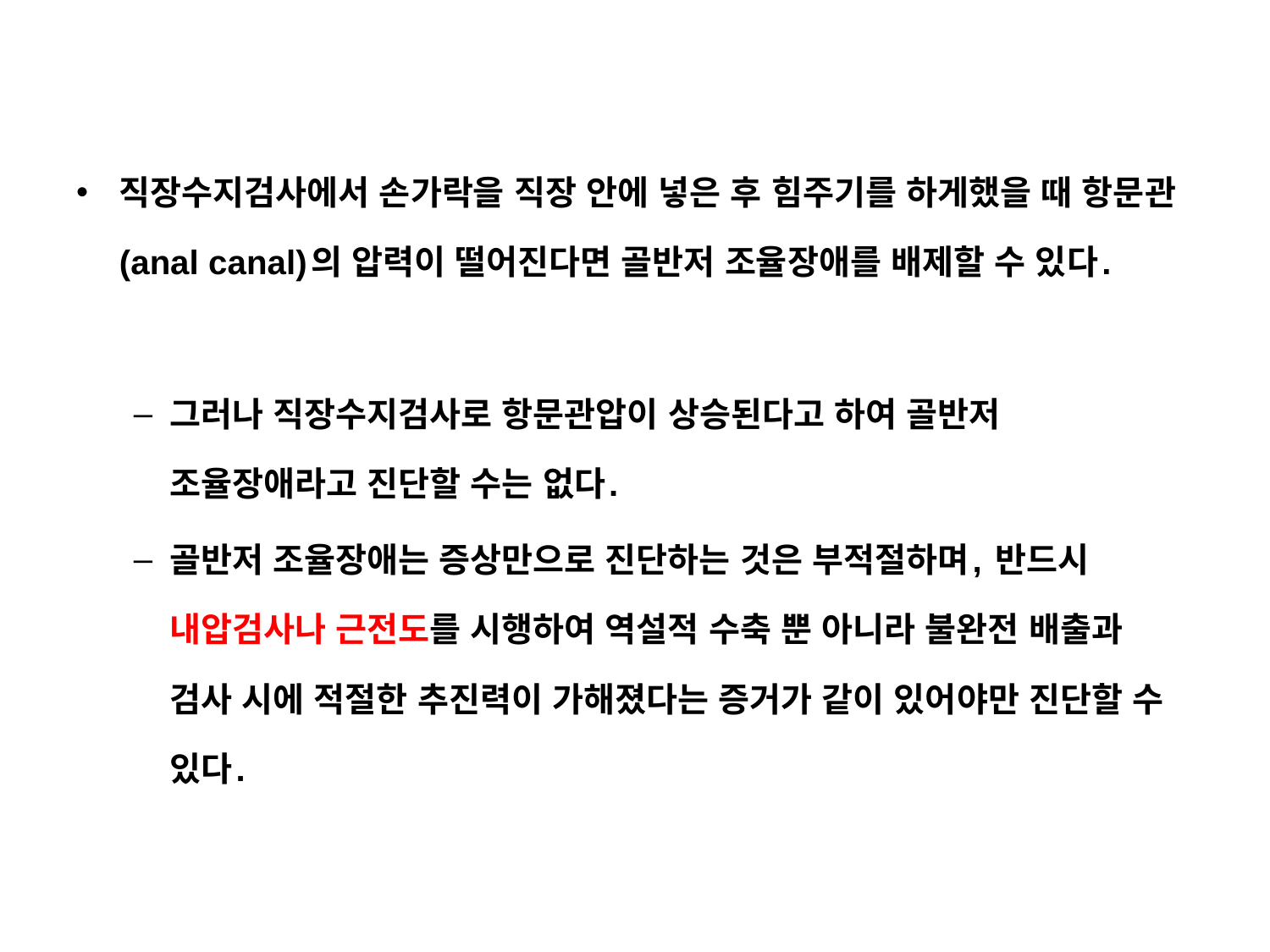

#
직장수지검사에서 손가락을 직장 안에 넣은 후 힘주기를 하게했을 때 항문관(anal canal)의 압력이 떨어진다면 골반저 조율장애를 배제할 수 있다.

그러나 직장수지검사로 항문관압이 상승된다고 하여 골반저 조율장애라고 진단할 수는 없다.
골반저 조율장애는 증상만으로 진단하는 것은 부적절하며, 반드시 내압검사나 근전도를 시행하여 역설적 수축 뿐 아니라 불완전 배출과 검사 시에 적절한 추진력이 가해졌다는 증거가 같이 있어야만 진단할 수 있다.